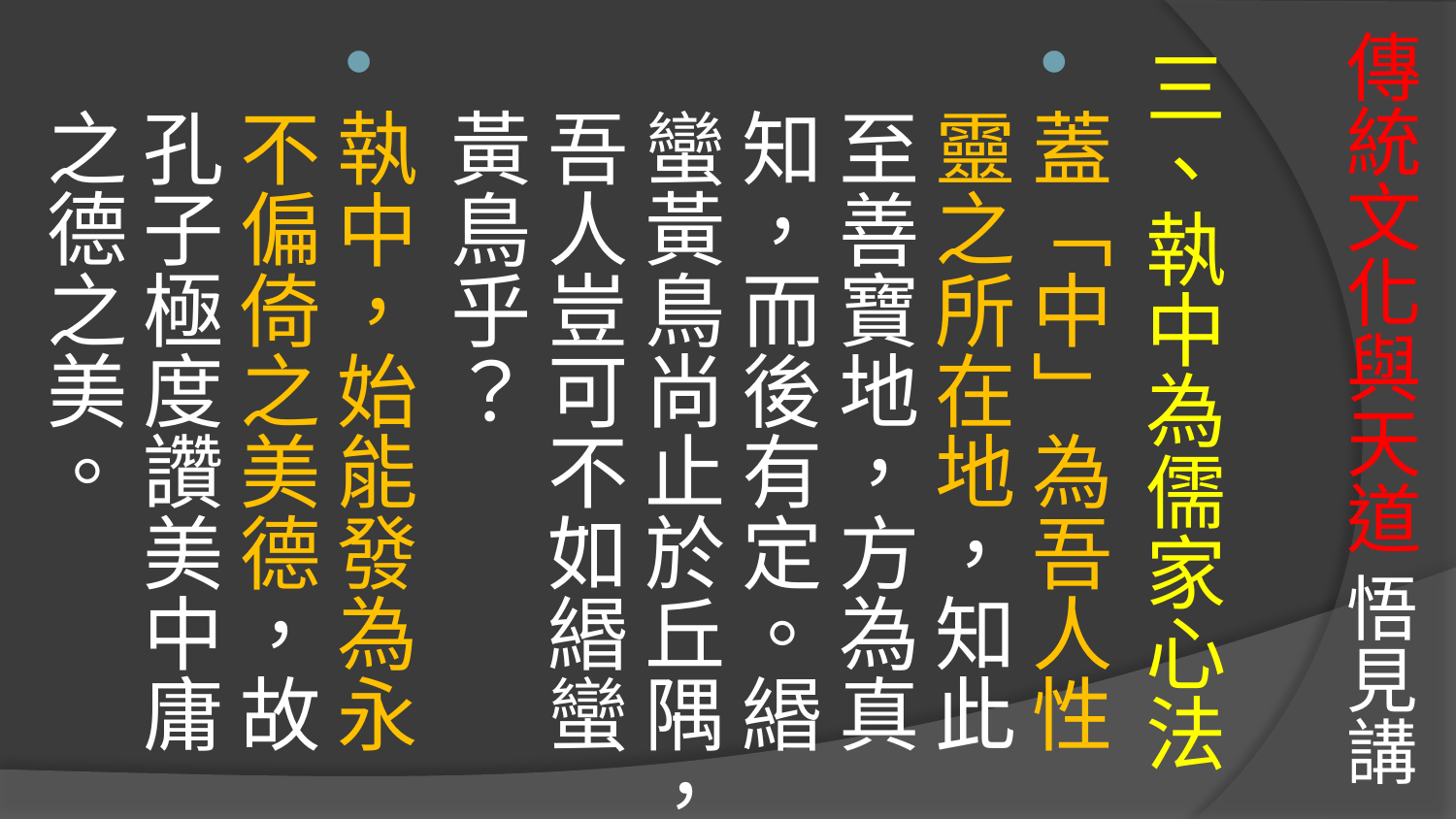

# 傳統文化與天道 悟見講
三、執中為儒家心法
蓋「中」為吾人性靈之所在地，知此至善寶地，方為真知，而後有定。緡蠻黃鳥尚止於丘隅，吾人豈可不如緡蠻黃鳥乎？
執中，始能發為永不偏倚之美德，故孔子極度讚美中庸之德之美。